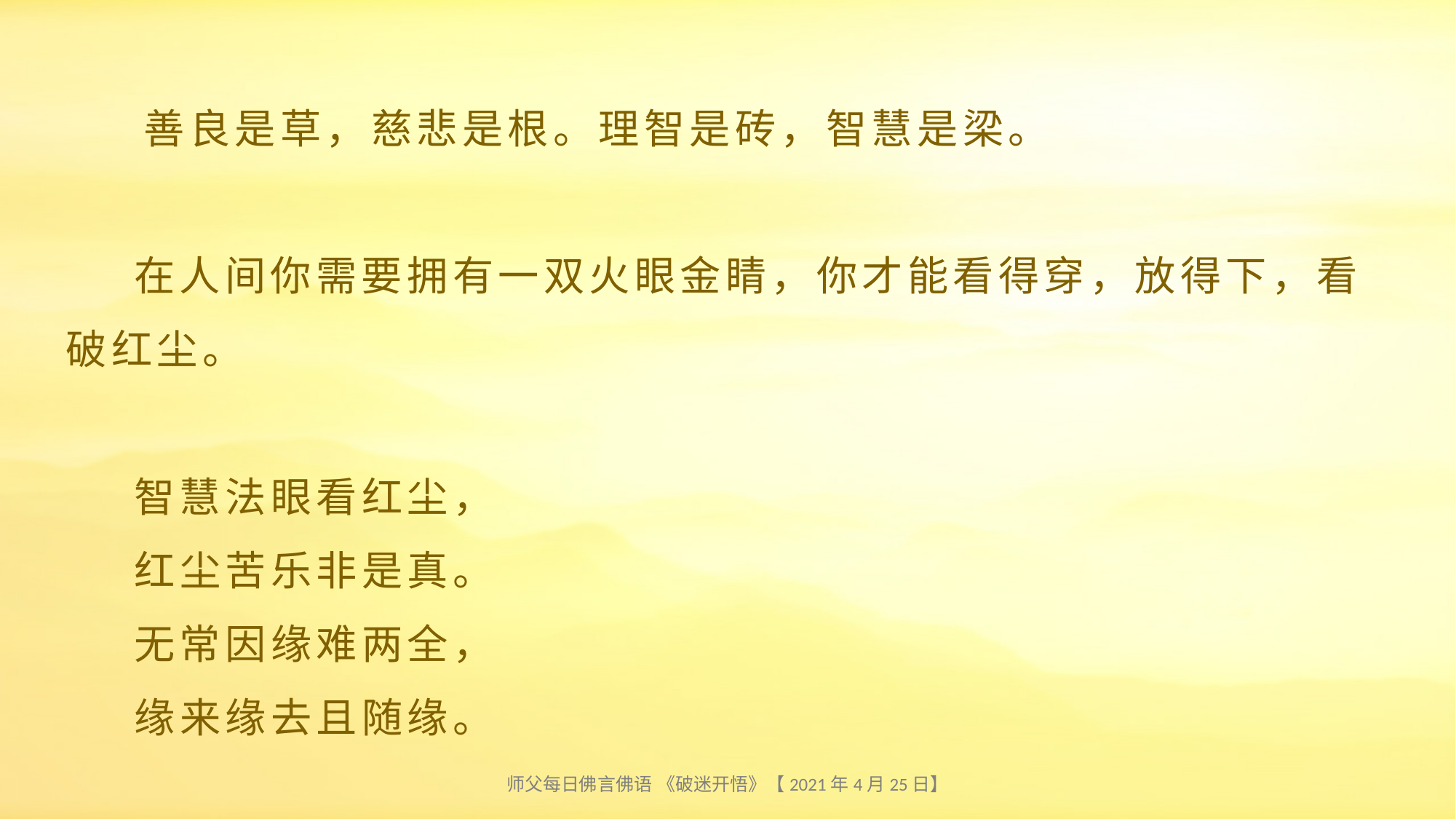

# 善良是草，慈悲是根。理智是砖，智慧是梁。 在人间你需要拥有一双火眼金睛，你才能看得穿，放得下，看破红尘。 智慧法眼看红尘， 红尘苦乐非是真。 无常因缘难两全， 缘来缘去且随缘。
师父每日佛言佛语 《破迷开悟》【2021年4月25日】